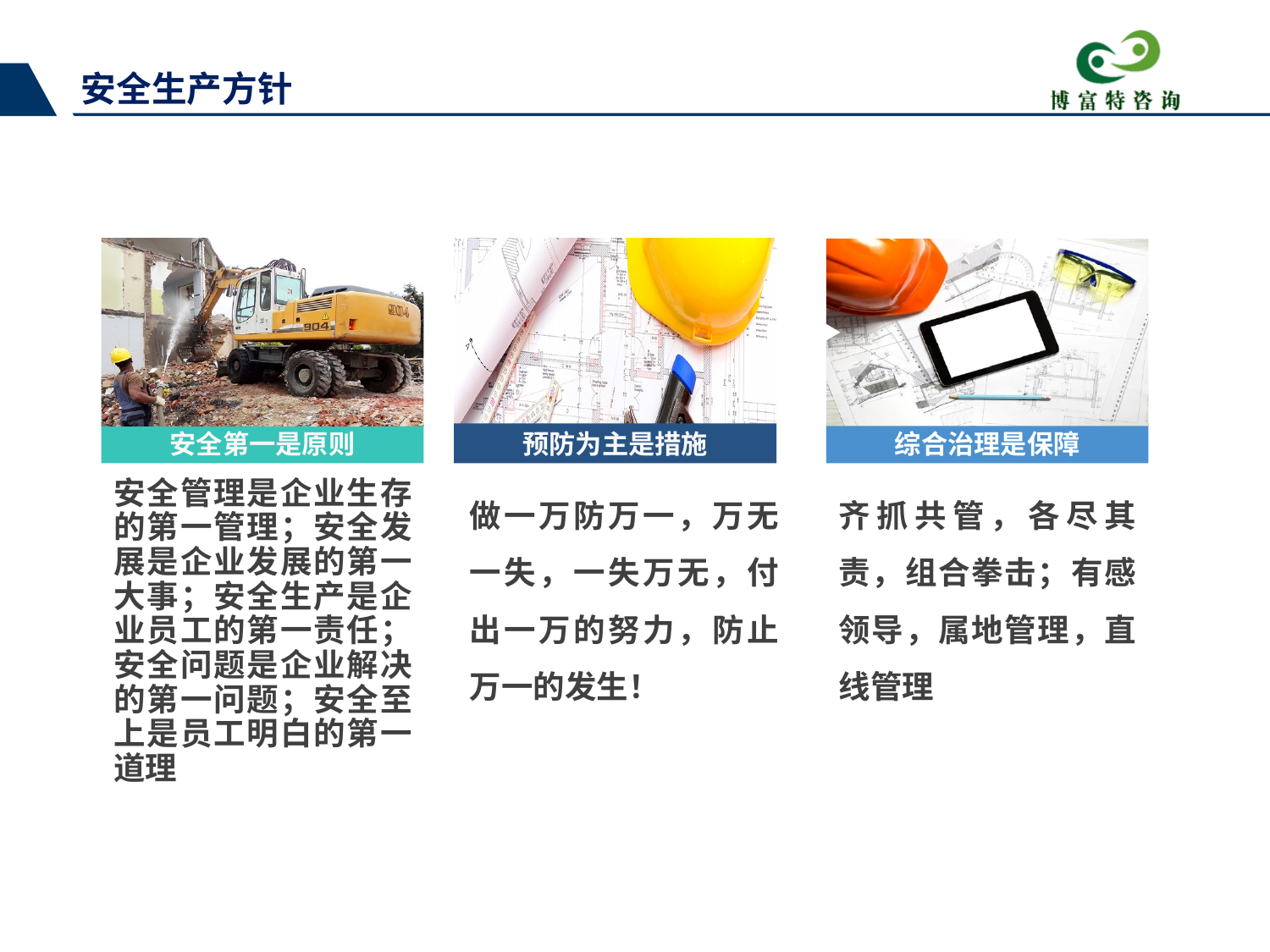

安全生产方针

安全第一是原则
预防为主是措施
综合治理是保障
安全管理是企业生存的第一管理；安全发展是企业发展的第一大事；安全生产是企业员工的第一责任；安全问题是企业解决的第一问题；安全至上是员工明白的第一道理
做一万防万一，万无一失，一失万无，付出一万的努力，防止万一的发生！
齐抓共管，各尽其责，组合拳击；有感领导，属地管理，直线管理